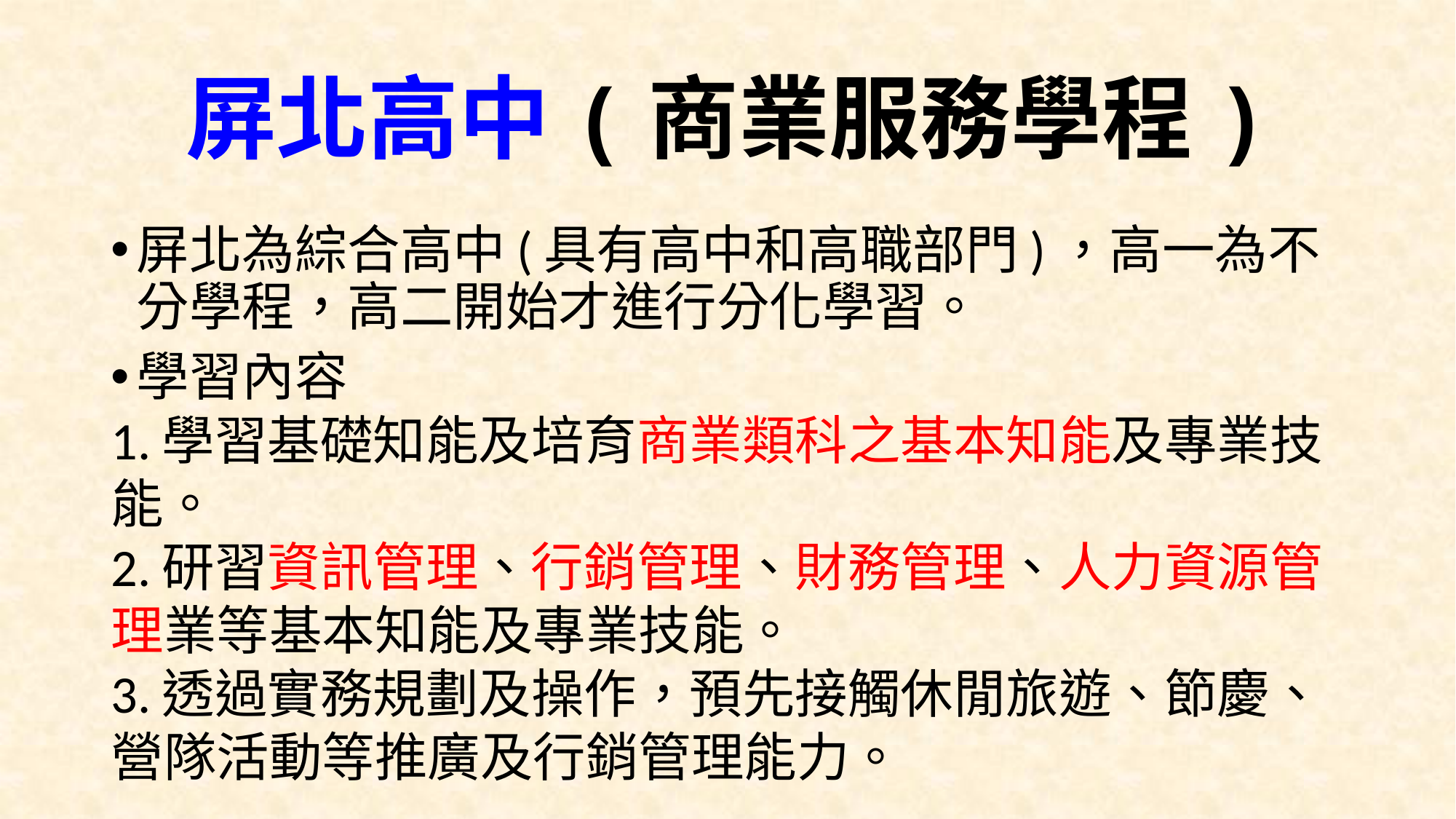

# 屏北高中(商業服務學程)
屏北為綜合高中(具有高中和高職部門)，高一為不分學程，高二開始才進行分化學習。
學習內容
1.學習基礎知能及培育商業類科之基本知能及專業技能。
2.研習資訊管理、行銷管理、財務管理、人力資源管理業等基本知能及專業技能。
3.透過實務規劃及操作，預先接觸休閒旅遊、節慶、營隊活動等推廣及行銷管理能力。